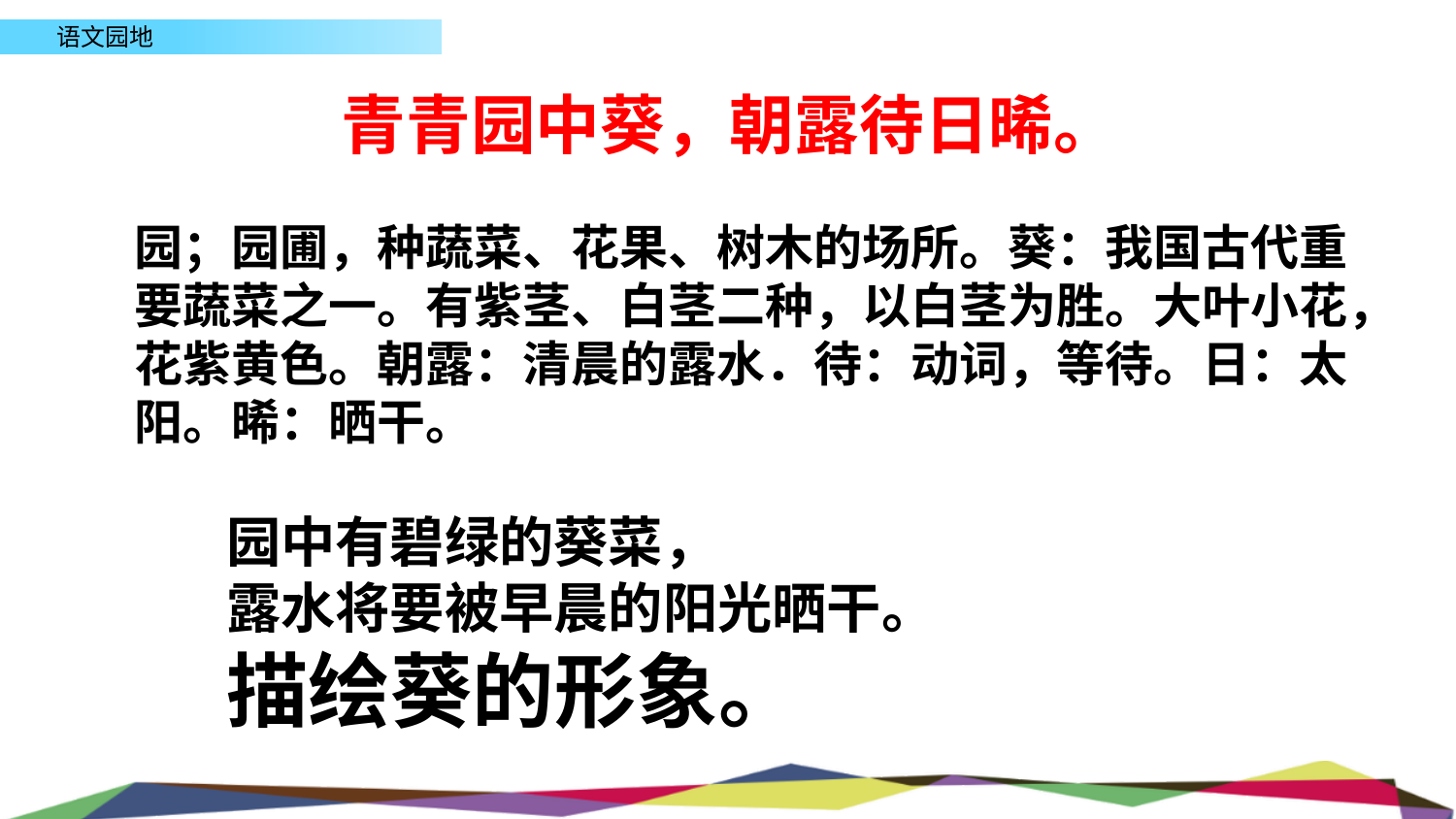

青青园中葵，朝露待日晞。
园；园圃，种蔬菜、花果、树木的场所。葵：我国古代重要蔬菜之一。有紫茎、白茎二种，以白茎为胜。大叶小花，花紫黄色。朝露：清晨的露水．待：动词，等待。日：太阳。晞：晒干。
园中有碧绿的葵菜，
露水将要被早晨的阳光晒干。
描绘葵的形象。